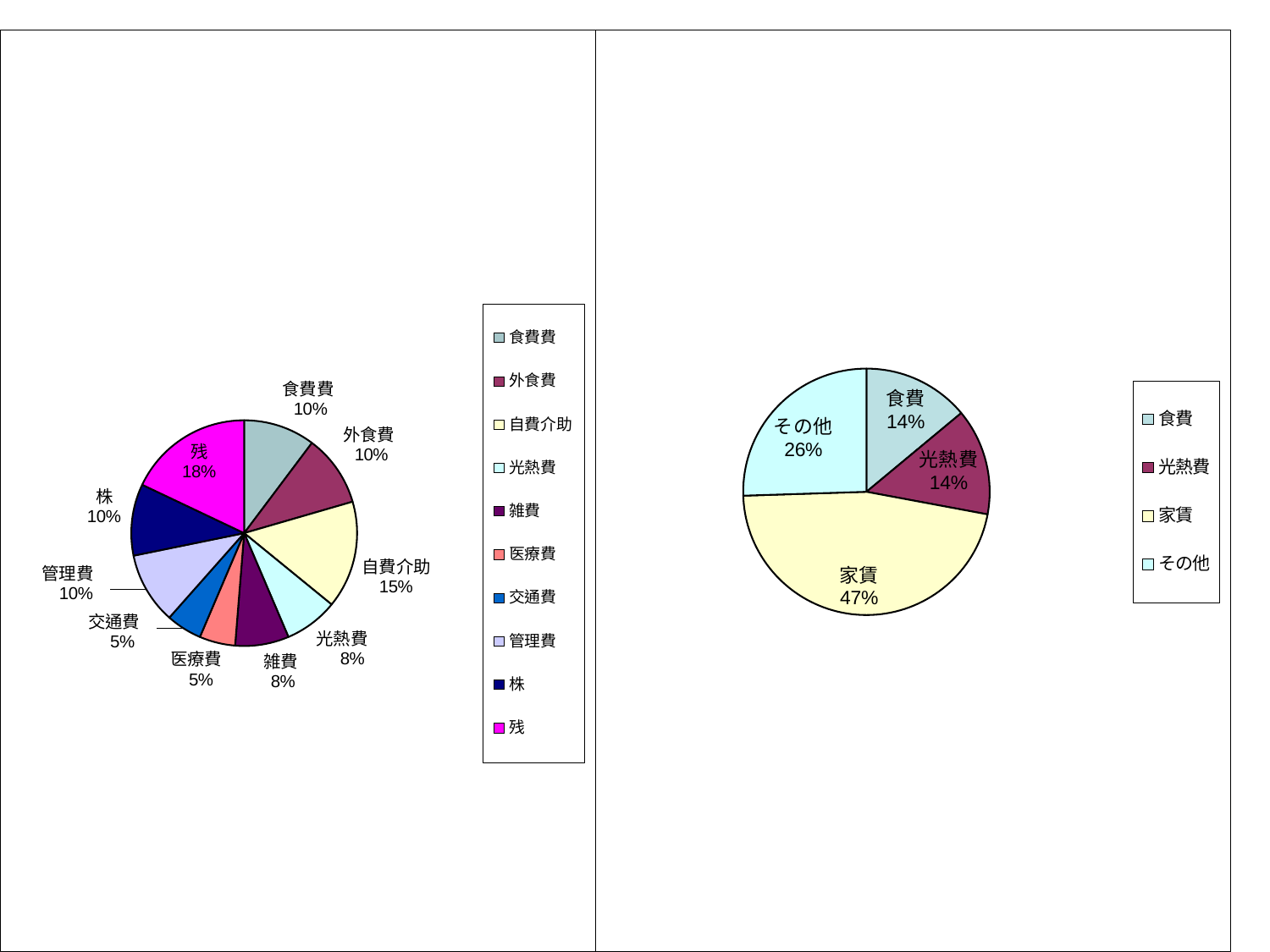

### Chart

| Category |  |
|---|---|
| 食費費  | 40000.0 |
| 外食費  | 40000.0 |
| 自費介助 | 60000.0 |
| 光熱費     | 30000.0 |
| 雑費  | 30000.0 |
| 医療費   | 20000.0 |
| 交通費　 | 20000.0 |
| 管理費　 | 40000.0 |
| 株 | 40000.0 |
| 残 | 70000.0 |

### Chart

| Category |  |
|---|---|
| 食費 | 30000.0 |
| 光熱費 | 30000.0 |
| 家賃 | 100000.0 |
| その他 | 54778.0 |